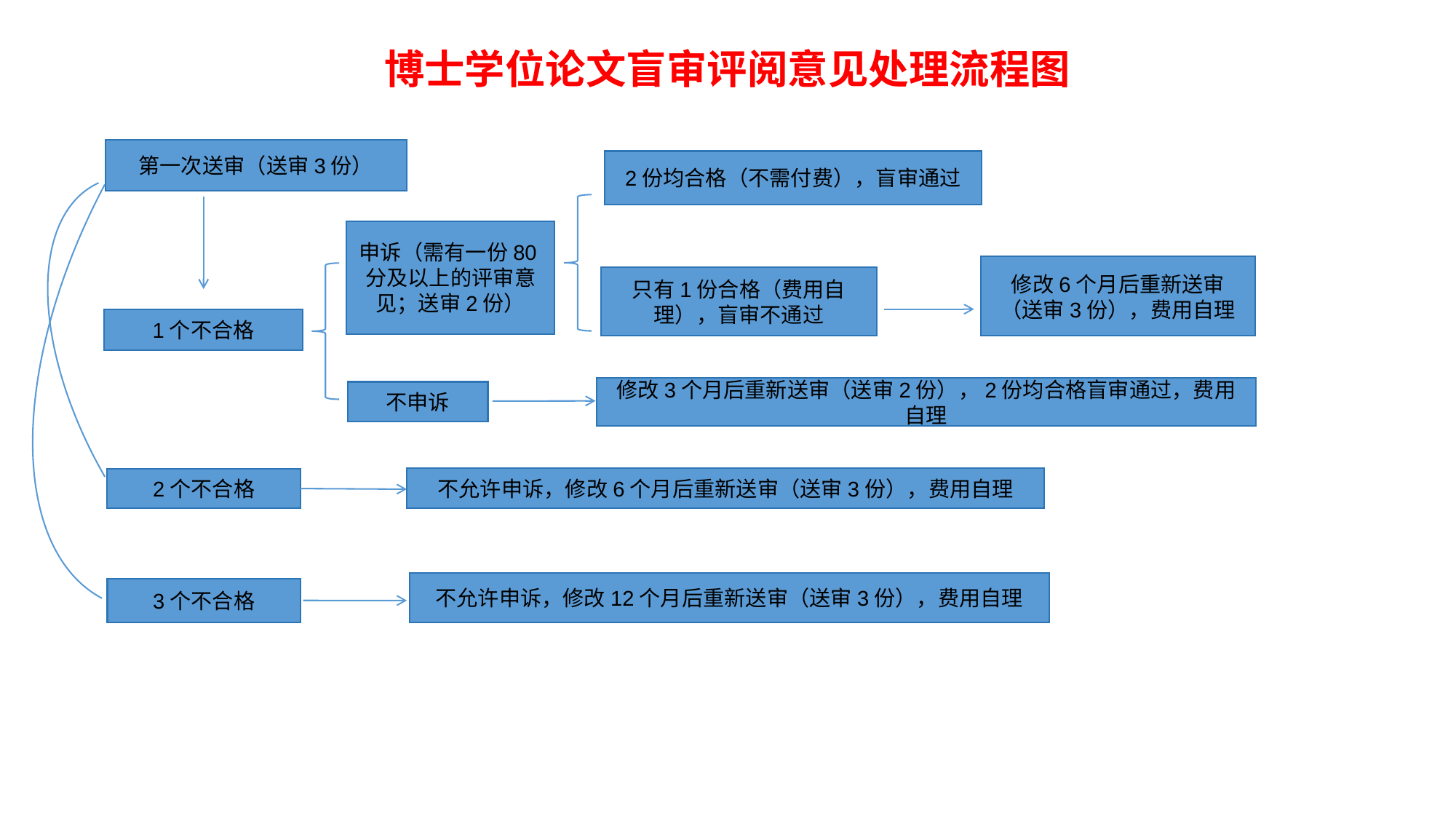

# 博士学位论文盲审评阅意见处理流程图
第一次送审（送审3份）
2份均合格（不需付费），盲审通过

申诉（需有一份80分及以上的评审意见；送审2份）
修改6个月后重新送审（送审3份），费用自理

只有1份合格（费用自理），盲审不通过

1个不合格
修改3个月后重新送审（送审2份），2份均合格盲审通过，费用自理
不申诉
不允许申诉，修改6个月后重新送审（送审3份），费用自理
2个不合格
不允许申诉，修改12个月后重新送审（送审3份），费用自理
3个不合格